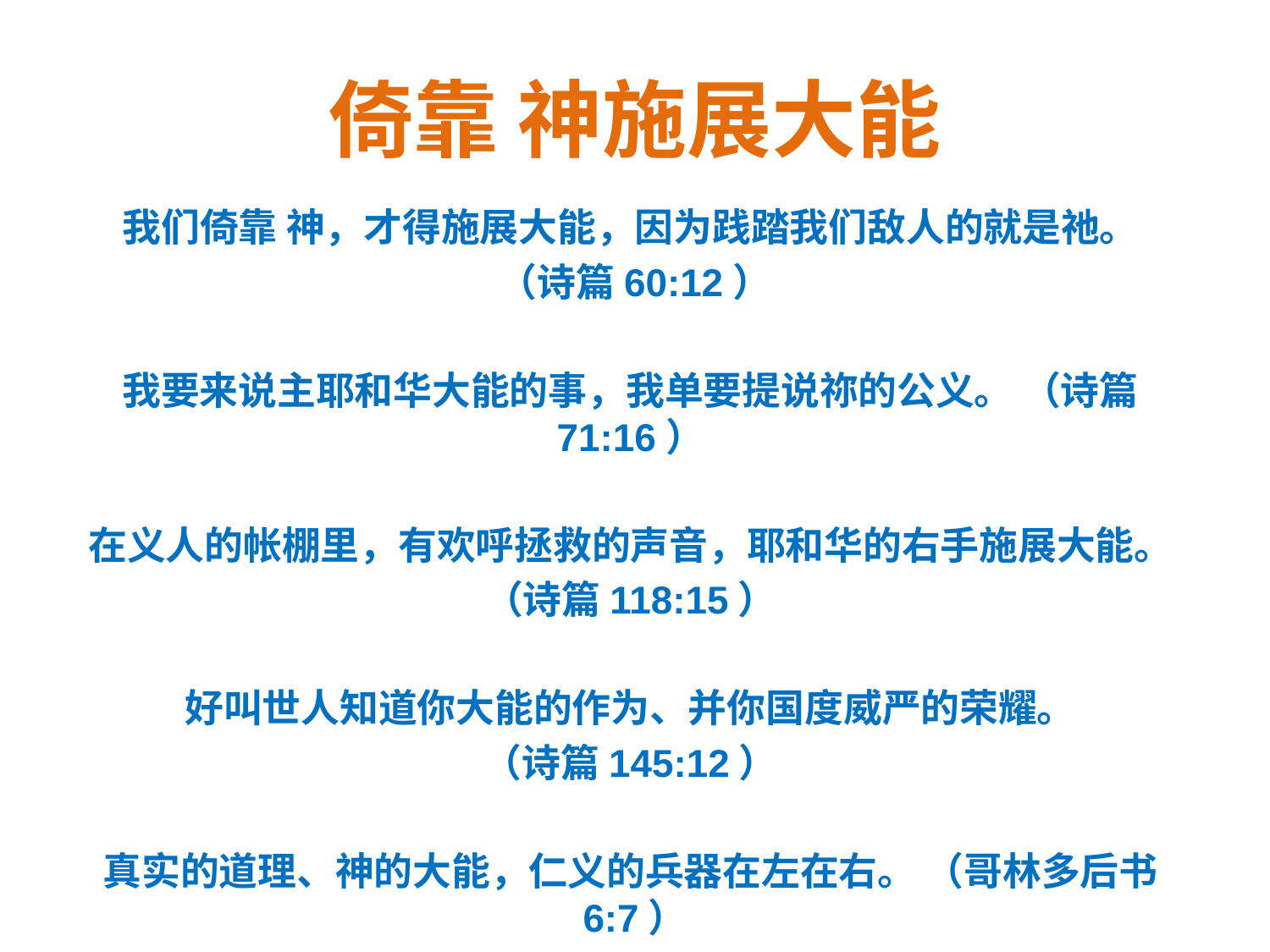

# 倚靠 神施展大能
我们倚靠 神，才得施展大能，因为践踏我们敌人的就是祂。
（诗篇60:12）

我要来说主耶和华大能的事，我单要提说祢的公义。 （诗篇71:16）

在义人的帐棚里，有欢呼拯救的声音，耶和华的右手施展大能。
（诗篇118:15）

好叫世人知道你大能的作为、并你国度威严的荣耀。
（诗篇145:12）

真实的道理、神的大能，仁义的兵器在左在右。 （哥林多后书6:7）